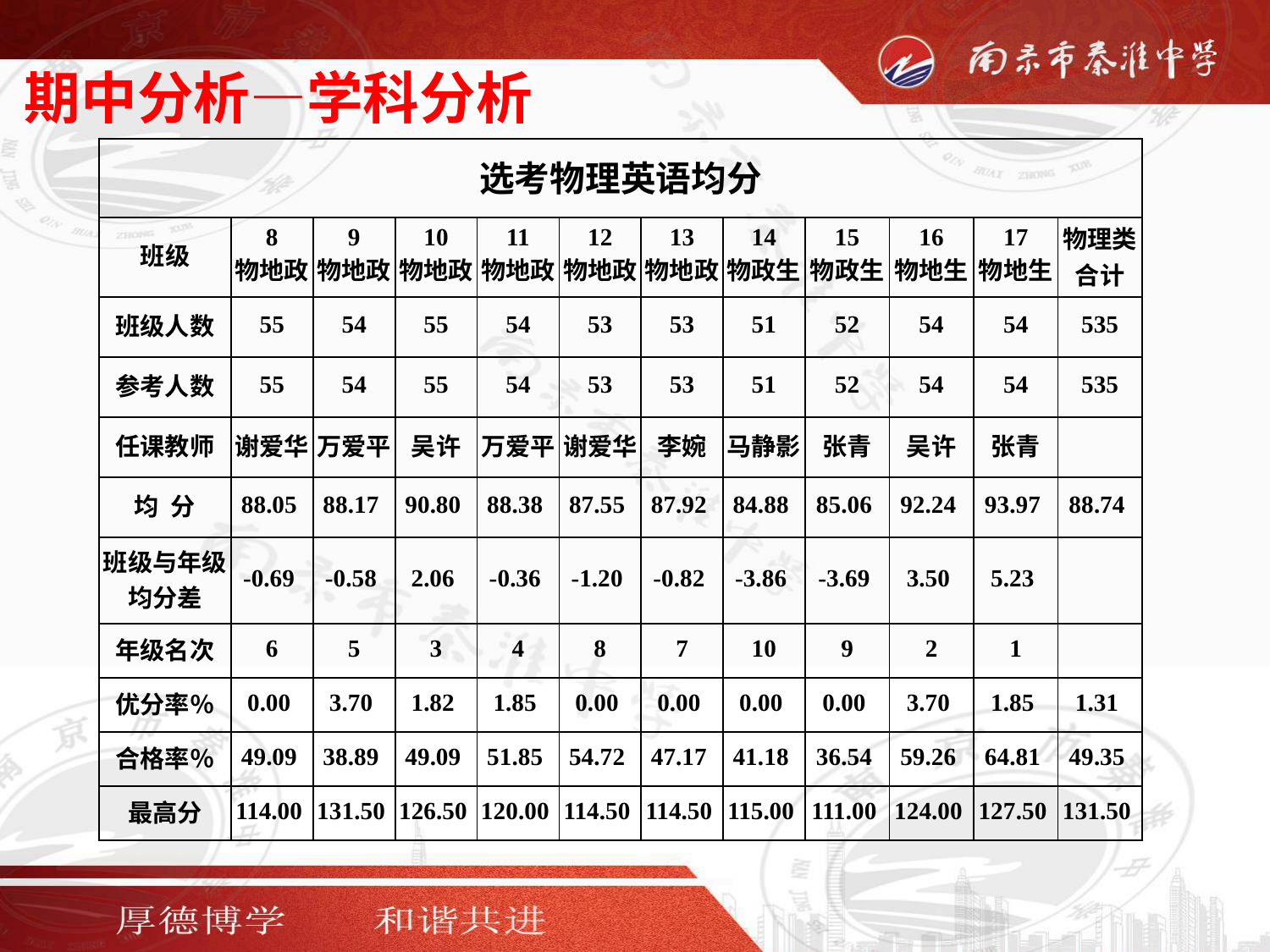

期中分析—学科分析
| 选考物理英语均分 |  |  |  |  |  |  |  |  |  |  |  |
| --- | --- | --- | --- | --- | --- | --- | --- | --- | --- | --- | --- |
| 班级 | 8 物地政 | 9 物地政 | 10 物地政 | 11 物地政 | 12 物地政 | 13 物地政 | 14 物政生 | 15 物政生 | 16 物地生 | 17 物地生 | 物理类 合计 |
| 班级人数 | 55 | 54 | 55 | 54 | 53 | 53 | 51 | 52 | 54 | 54 | 535 |
| 参考人数 | 55 | 54 | 55 | 54 | 53 | 53 | 51 | 52 | 54 | 54 | 535 |
| 任课教师 | 谢爱华 | 万爱平 | 吴许 | 万爱平 | 谢爱华 | 李婉 | 马静影 | 张青 | 吴许 | 张青 |  |
| 均 分 | 88.05 | 88.17 | 90.80 | 88.38 | 87.55 | 87.92 | 84.88 | 85.06 | 92.24 | 93.97 | 88.74 |
| 班级与年级 均分差 | -0.69 | -0.58 | 2.06 | -0.36 | -1.20 | -0.82 | -3.86 | -3.69 | 3.50 | 5.23 |  |
| 年级名次 | 6 | 5 | 3 | 4 | 8 | 7 | 10 | 9 | 2 | 1 |  |
| 优分率％ | 0.00 | 3.70 | 1.82 | 1.85 | 0.00 | 0.00 | 0.00 | 0.00 | 3.70 | 1.85 | 1.31 |
| 合格率％ | 49.09 | 38.89 | 49.09 | 51.85 | 54.72 | 47.17 | 41.18 | 36.54 | 59.26 | 64.81 | 49.35 |
| 最高分 | 114.00 | 131.50 | 126.50 | 120.00 | 114.50 | 114.50 | 115.00 | 111.00 | 124.00 | 127.50 | 131.50 |